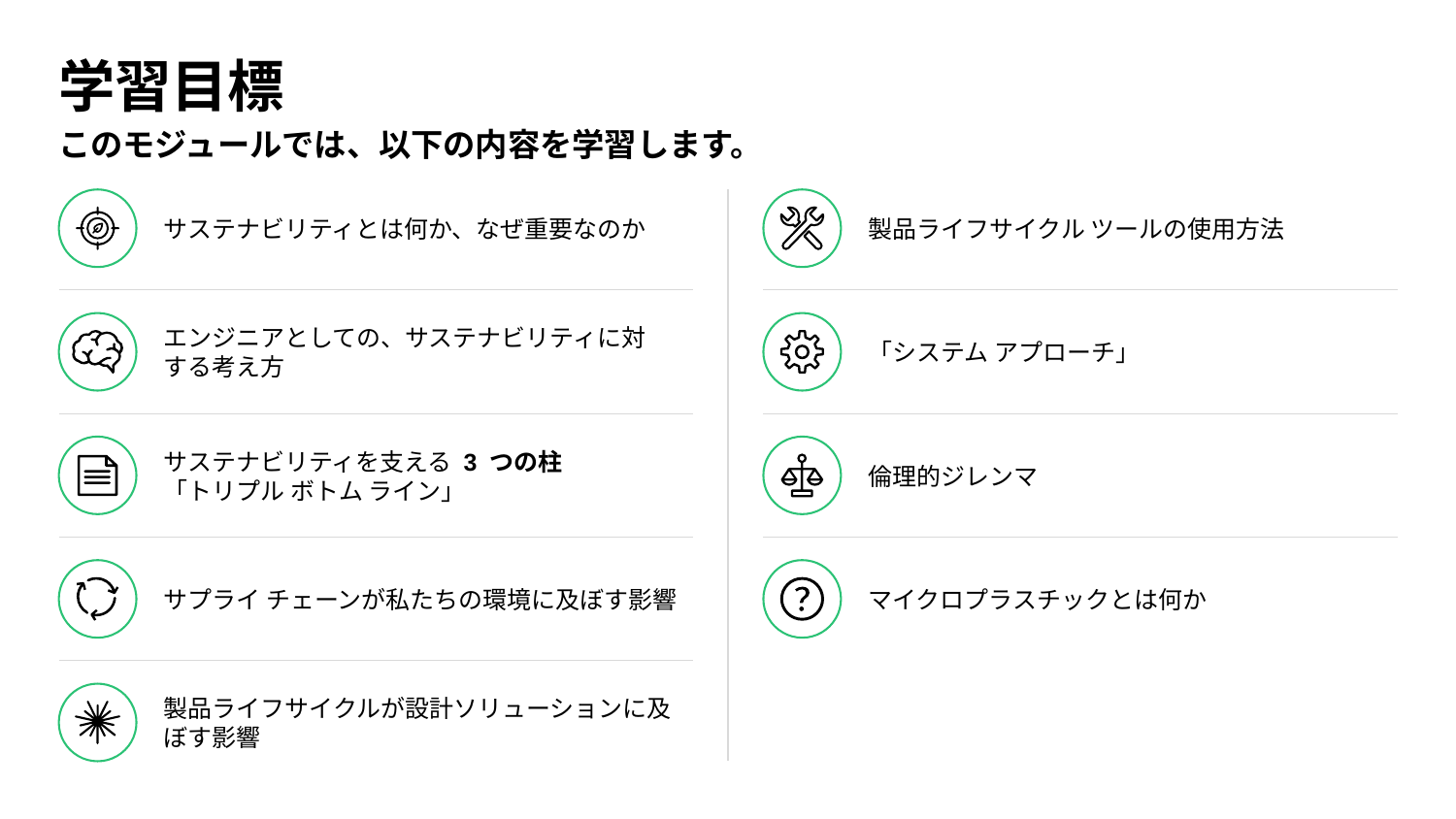

# 学習目標
このモジュールでは、以下の内容を学習します。

サステナビリティとは何か、なぜ重要なのか
製品ライフサイクル ツールの使用方法

エンジニアとしての、サステナビリティに対する考え方

「システム アプローチ」

サステナビリティを支える 3 つの柱
「トリプル ボトム ライン」

倫理的ジレンマ

サプライ チェーンが私たちの環境に及ぼす影響
マイクロプラスチックとは何か

製品ライフサイクルが設計ソリューションに及ぼす影響